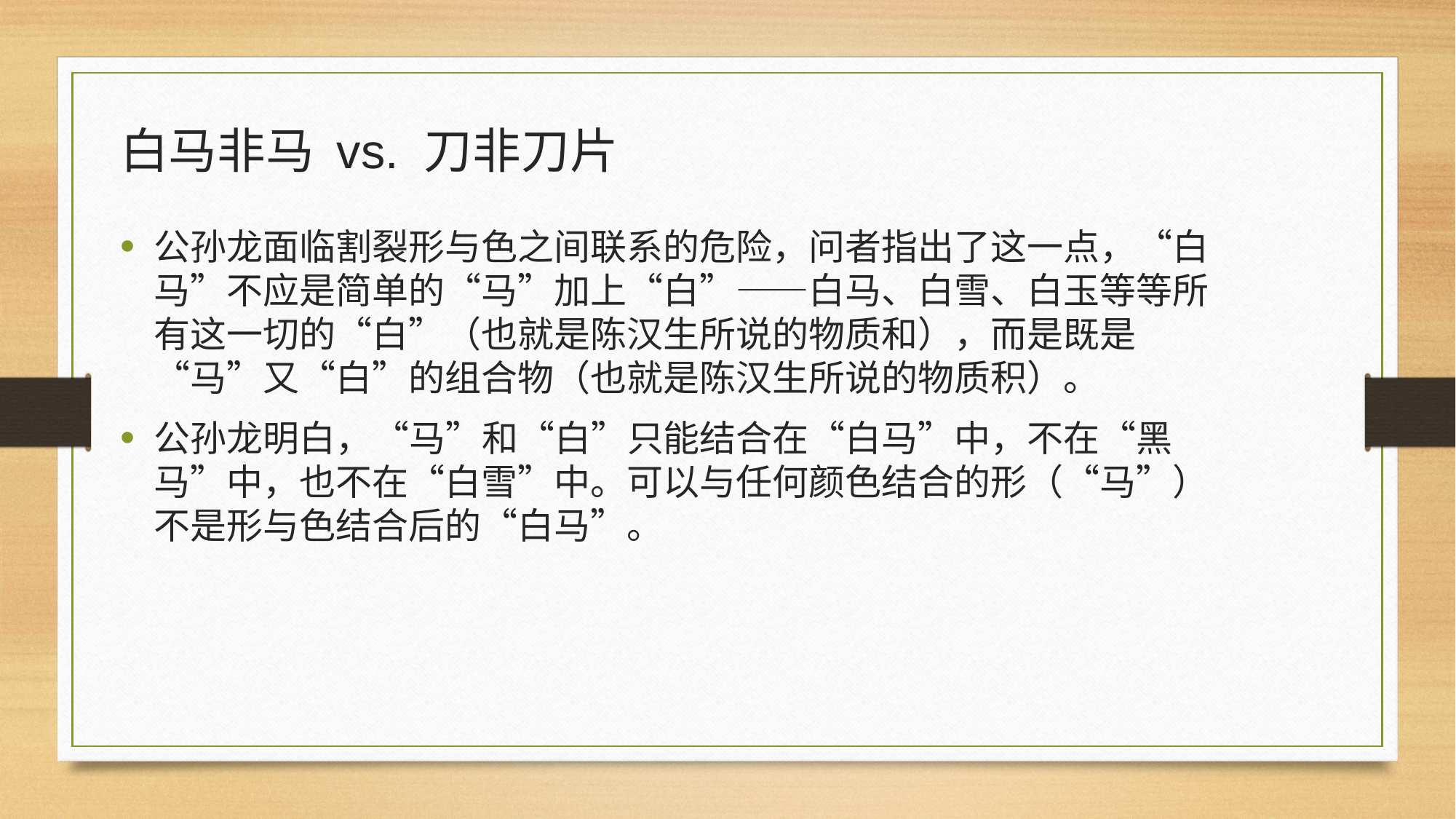

白马非马 vs. 刀非刀片
公孙龙面临割裂形与色之间联系的危险，问者指出了这一点，“白马”不应是简单的“马”加上“白”——白马、白雪、白玉等等所有这一切的“白”（也就是陈汉生所说的物质和），而是既是“马”又“白”的组合物（也就是陈汉生所说的物质积）。
公孙龙明白，“马”和“白”只能结合在“白马”中，不在“黑马”中，也不在“白雪”中。可以与任何颜色结合的形（“马”）不是形与色结合后的“白马”。